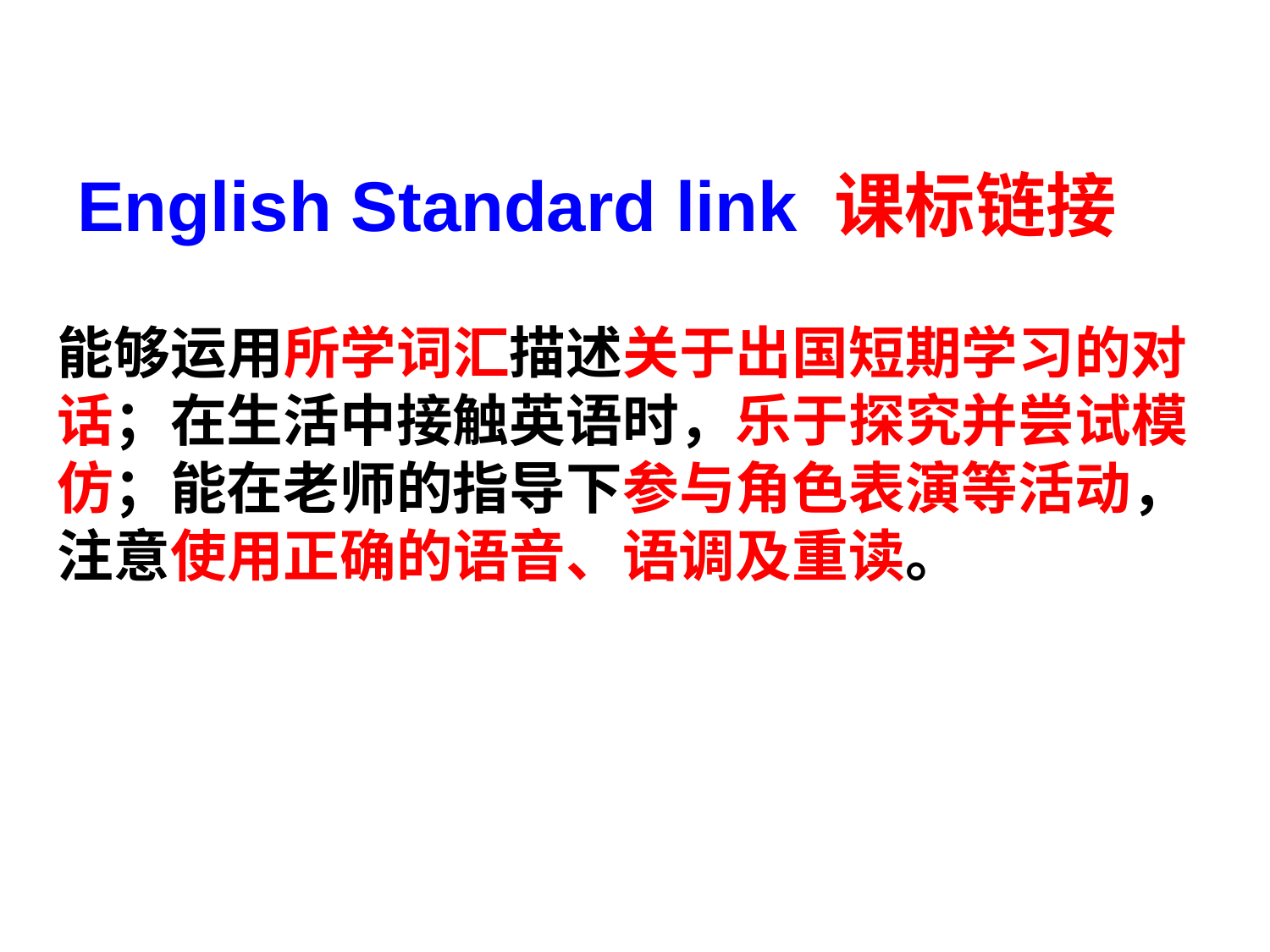

English Standard link 课标链接
能够运用所学词汇描述关于出国短期学习的对话；在生活中接触英语时，乐于探究并尝试模仿；能在老师的指导下参与角色表演等活动，注意使用正确的语音、语调及重读。